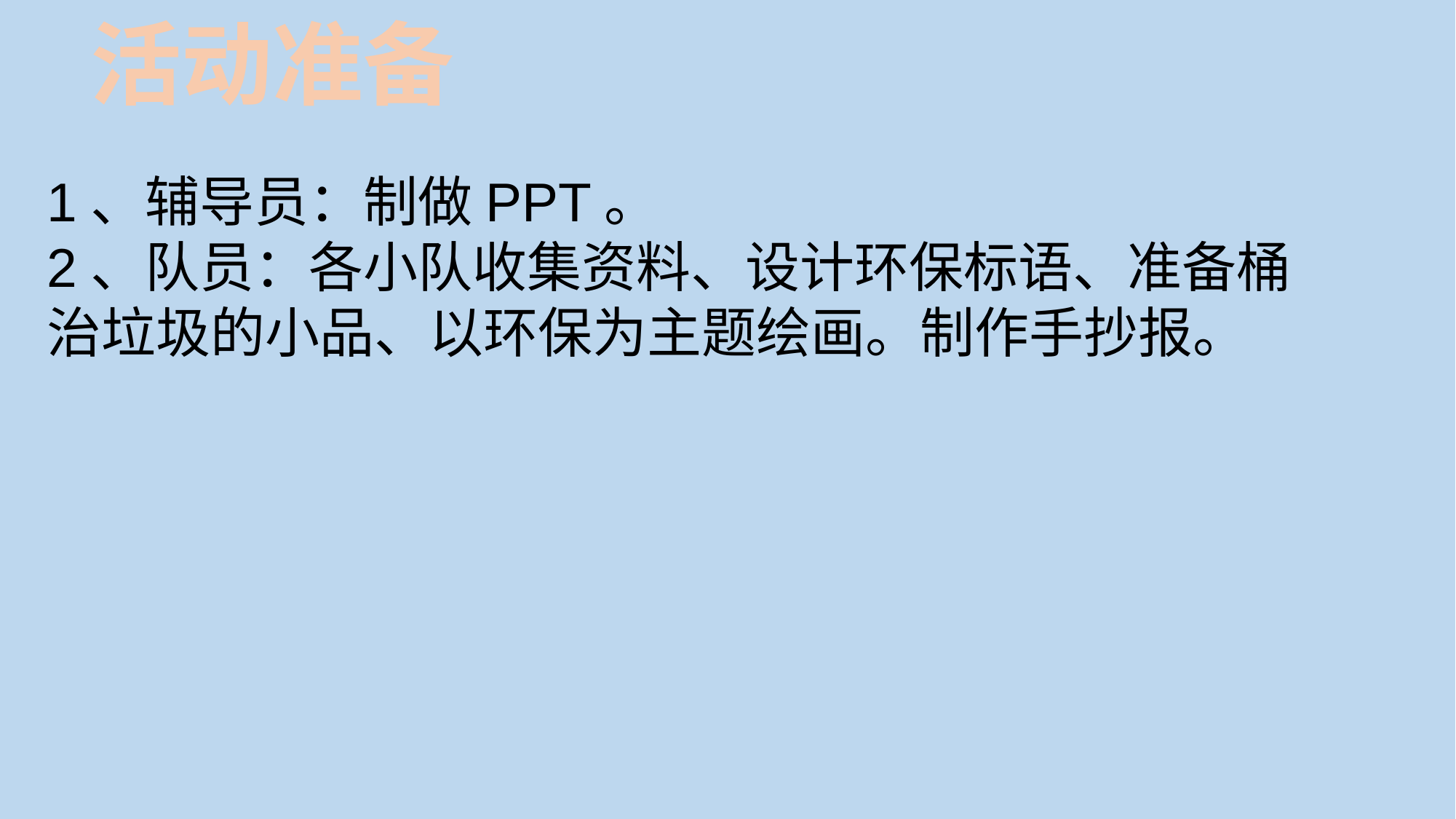

活动准备
1、辅导员：制做PPT。
2、队员：各小队收集资料、设计环保标语、准备桶治垃圾的小品、以环保为主题绘画。制作手抄报。